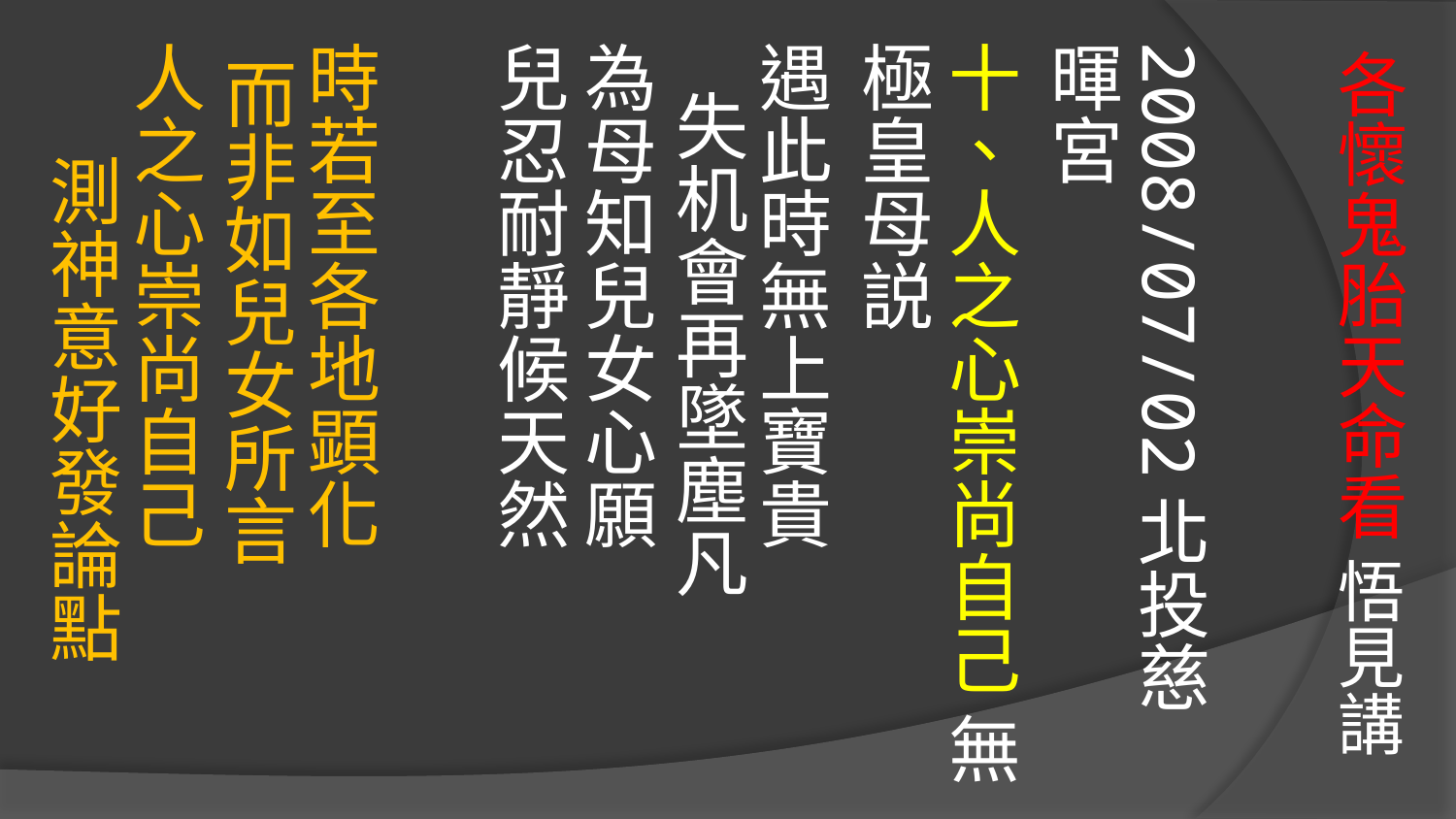

# 各懷鬼胎天命看 悟見講
2008/07/02北投慈暉宮
十、人之心崇尚自己 無極皇母説
遇此時無上寶貴                  失机會再墜塵凡
為母知兒女心願               兒忍耐靜候天然
時若至各地顕化                而非如兒女所言
人之心崇尚自己                      測神意好發論點